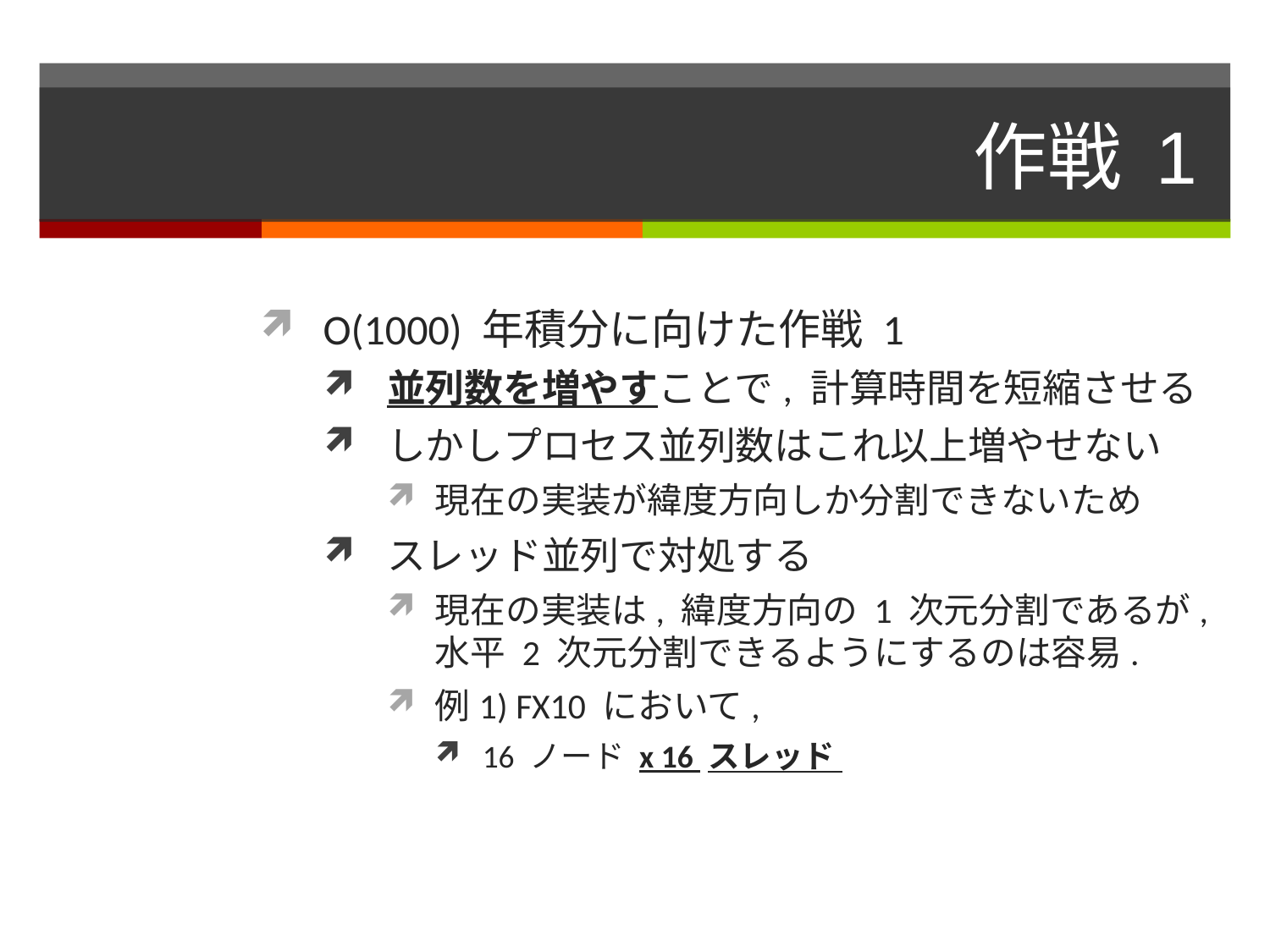

# 作戦 1
O(1000) 年積分に向けた作戦 1
並列数を増やすことで, 計算時間を短縮させる
しかしプロセス並列数はこれ以上増やせない
現在の実装が緯度方向しか分割できないため
スレッド並列で対処する
現在の実装は, 緯度方向の 1 次元分割であるが, 水平 2 次元分割できるようにするのは容易.
例1) FX10 において,
16 ノード x 16 スレッド